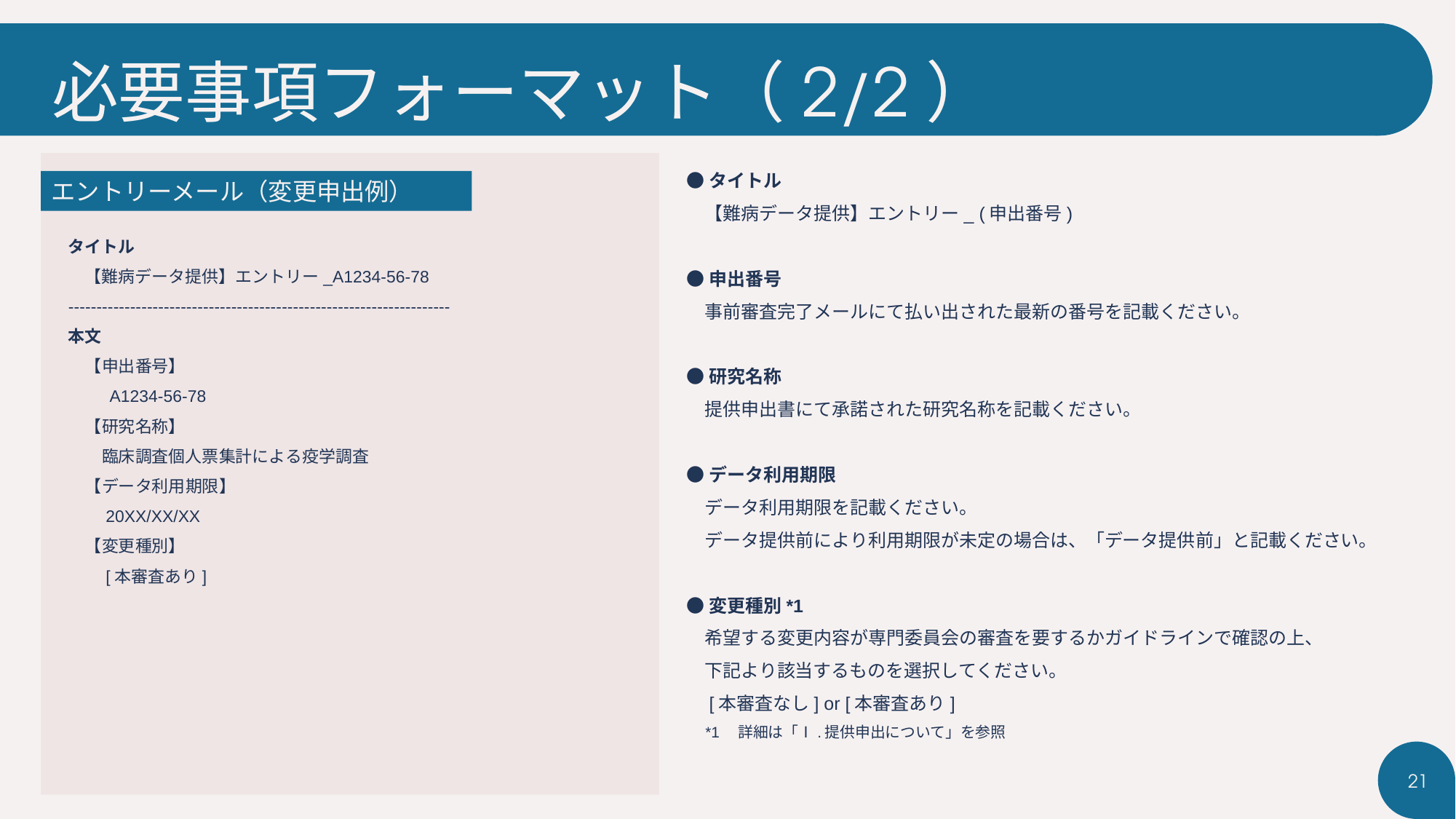

# 必要事項フォーマット（2/2）

●タイトル
　【難病データ提供】エントリー_ (申出番号)

●申出番号
　事前審査完了メールにて払い出された最新の番号を記載ください。

●研究名称
　提供申出書にて承諾された研究名称を記載ください。

●データ利用期限
　データ利用期限を記載ください。
　データ提供前により利用期限が未定の場合は、「データ提供前」と記載ください。

●変更種別*1
　希望する変更内容が専門委員会の審査を要するかガイドラインで確認の上、
　下記より該当するものを選択してください。
　[本審査なし] or [本審査あり]
　*1　詳細は「Ⅰ.提供申出について」を参照

エントリーメール（変更申出例）
タイトル
　【難病データ提供】エントリー_A1234-56-78
--------------------------------------------------------------------
本文
　【申出番号】
　　 A1234-56-78
　【研究名称】
　　臨床調査個人票集計による疫学調査
　【データ利用期限】
　　20XX/XX/XX
　【変更種別】
　　[本審査あり]
21